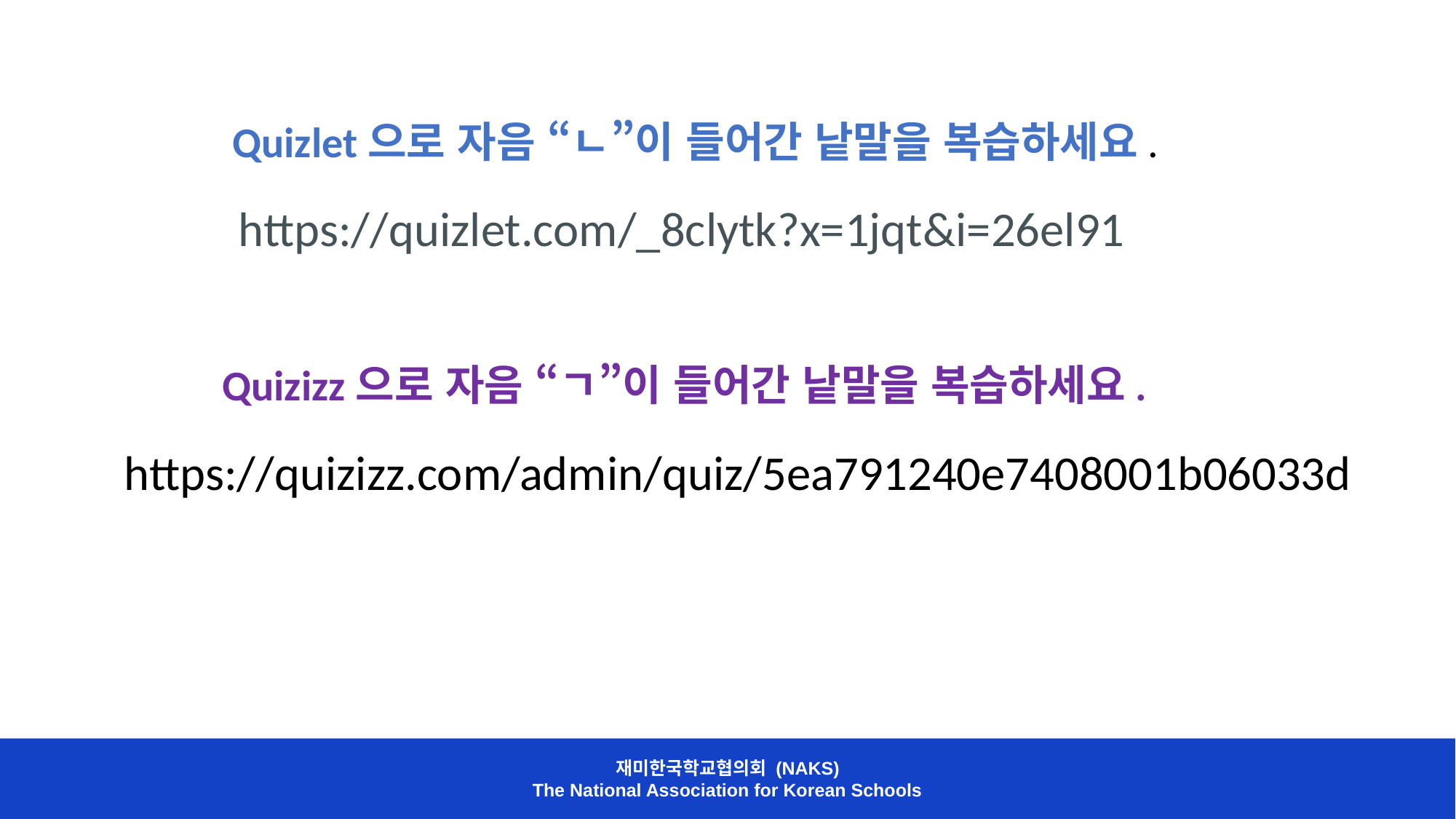

Quizlet으로 자음 “ㄴ”이 들어간 낱말을 복습하세요.
https://quizlet.com/_8clytk?x=1jqt&i=26el91
Quizizz으로 자음 “ㄱ”이 들어간 낱말을 복습하세요.
https://quizizz.com/admin/quiz/5ea791240e7408001b06033d
재미한국학교협의회 (NAKS)
The National Association for Korean Schools